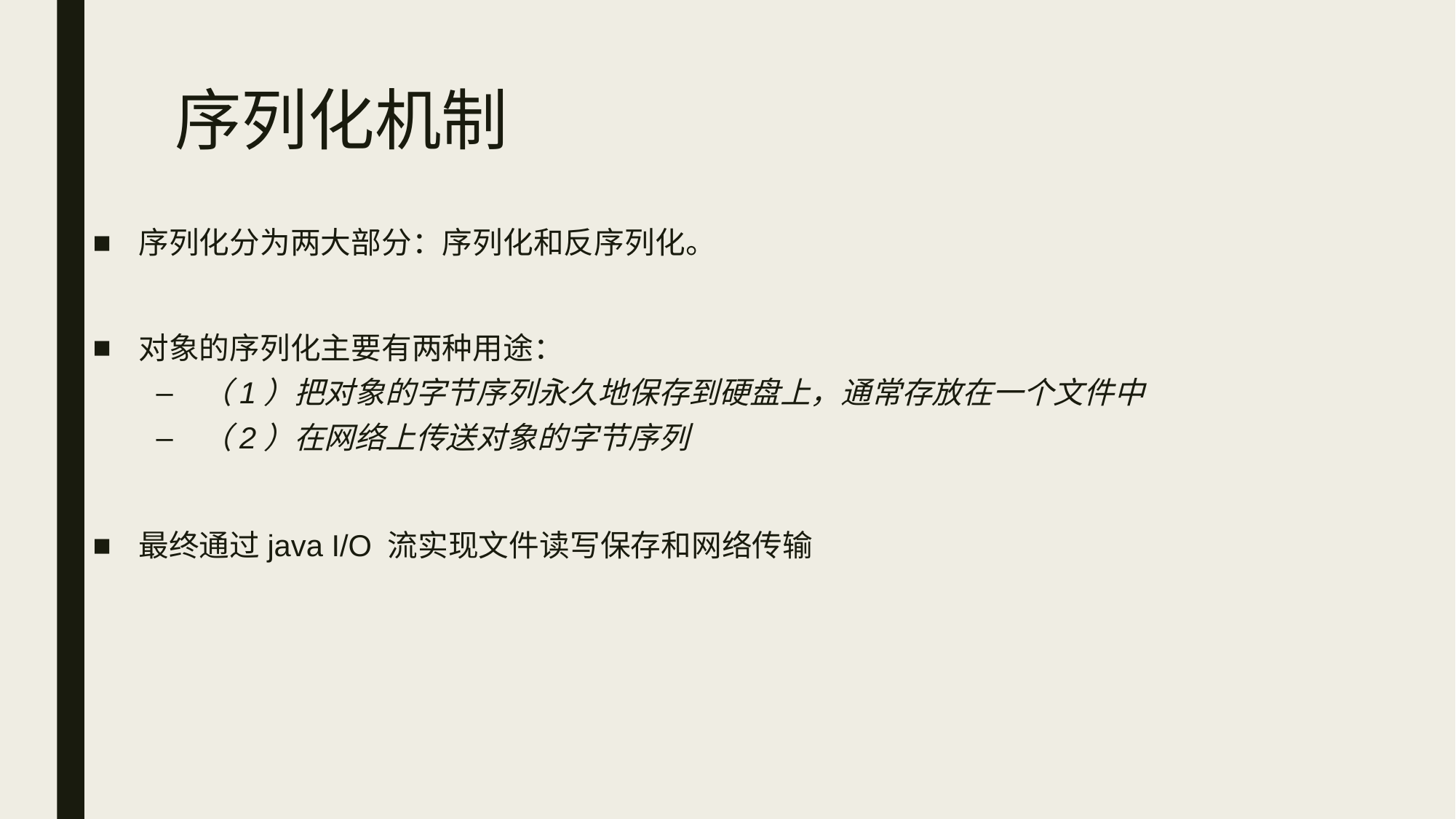

# 序列化机制
序列化分为两大部分：序列化和反序列化。

对象的序列化主要有两种用途：
（1）把对象的字节序列永久地保存到硬盘上，通常存放在一个文件中
（2）在网络上传送对象的字节序列

最终通过java I/O 流实现文件读写保存和网络传输